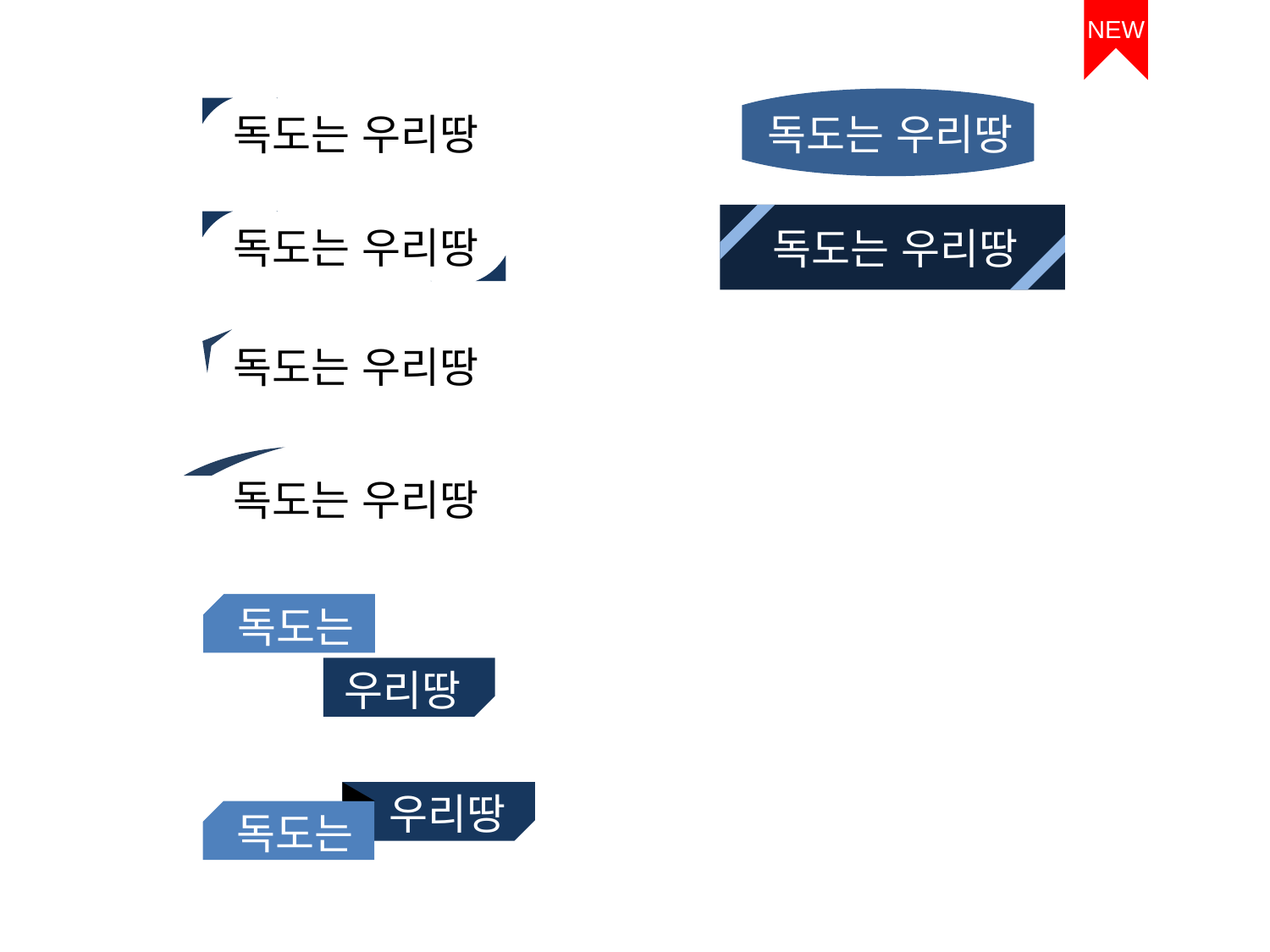

NEW

독도는 우리땅
독도는 우리땅

독도는 우리땅
독도는 우리땅

독도는 우리땅

독도는 우리땅

독도는

우리땅
우리땅

독도는